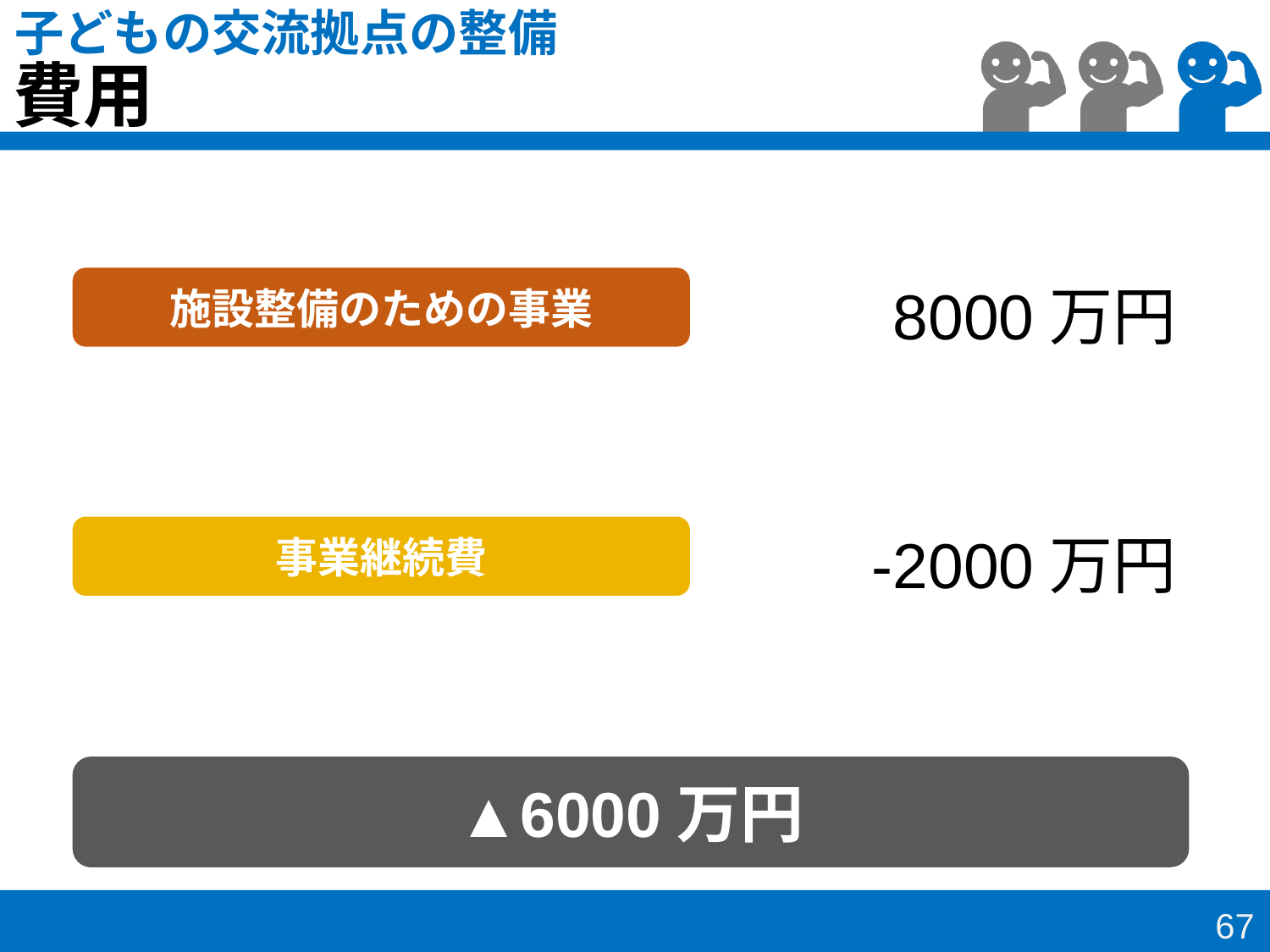

子どもの交流拠点の整備
費用
施設整備のための事業
8000万円
事業継続費
-2000万円
▲6000万円
67